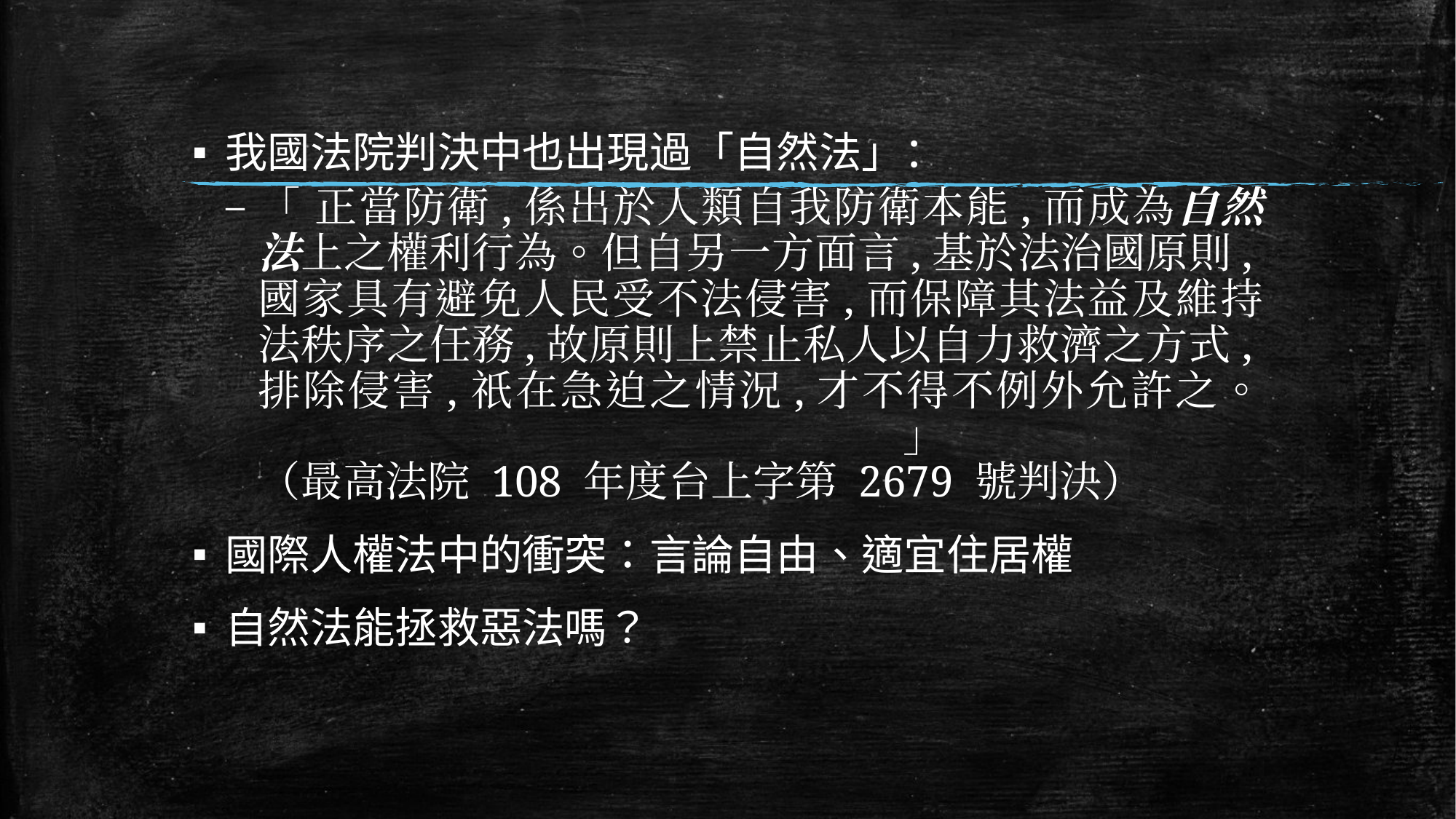

我國法院判決中也出現過「自然法」：
「 正當防衛,係出於人類自我防衛本能,而成為自然法上之權利行為。但自另一方面言,基於法治國原則,國家具有避免人民受不法侵害,而保障其法益及維持法秩序之任務,故原則上禁止私人以自力救濟之方式,排除侵害,祇在急迫之情況,才不得不例外允許之。 」
（最高法院 108 年度台上字第 2679 號判決）
國際人權法中的衝突：言論自由、適宜住居權
自然法能拯救惡法嗎？